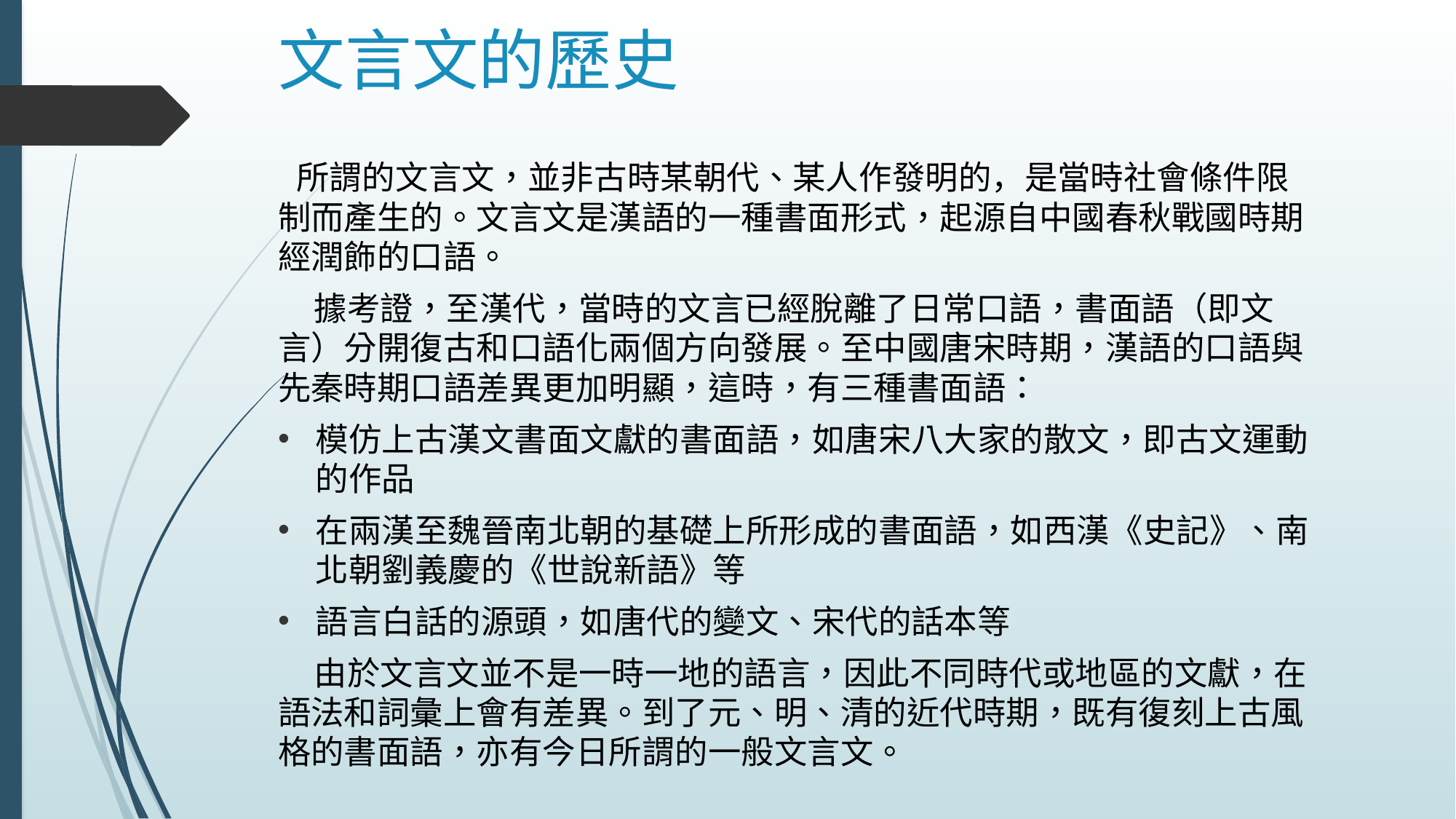

# 文言文的歷史
   所謂的文言文，並非古時某朝代、某人作發明的，是當時社會條件限制而產生的。文言文是漢語的一種書面形式，起源自中國春秋戰國時期經潤飾的口語。
    據考證，至漢代，當時的文言已經脫離了日常口語，書面語（即文言）分開復古和口語化兩個方向發展。至中國唐宋時期，漢語的口語與先秦時期口語差異更加明顯，這時，有三種書面語：
模仿上古漢文書面文獻的書面語，如唐宋八大家的散文，即古文運動的作品
在兩漢至魏晉南北朝的基礎上所形成的書面語，如西漢《史記》、南北朝劉義慶的《世說新語》等
語言白話的源頭，如唐代的變文、宋代的話本等
    由於文言文並不是一時一地的語言，因此不同時代或地區的文獻，在語法和詞彙上會有差異。到了元、明、清的近代時期，既有復刻上古風格的書面語，亦有今日所謂的一般文言文。